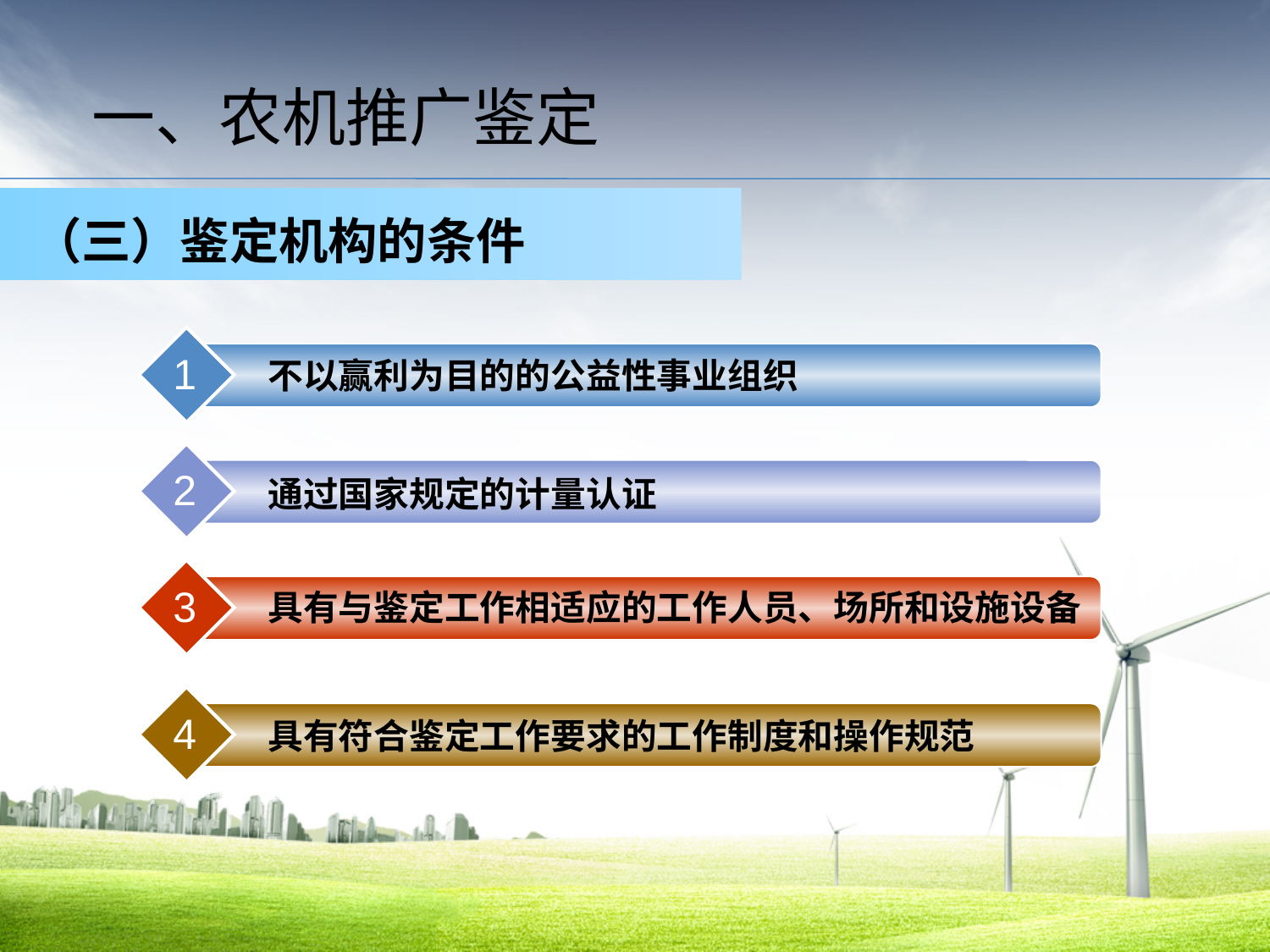

一、农机推广鉴定

（三）鉴定机构的条件

1

   不以赢利为目的的公益性事业组织

2

   通过国家规定的计量认证

3

   具有与鉴定工作相适应的工作人员、场所和设施设备

4

   具有符合鉴定工作要求的工作制度和操作规范